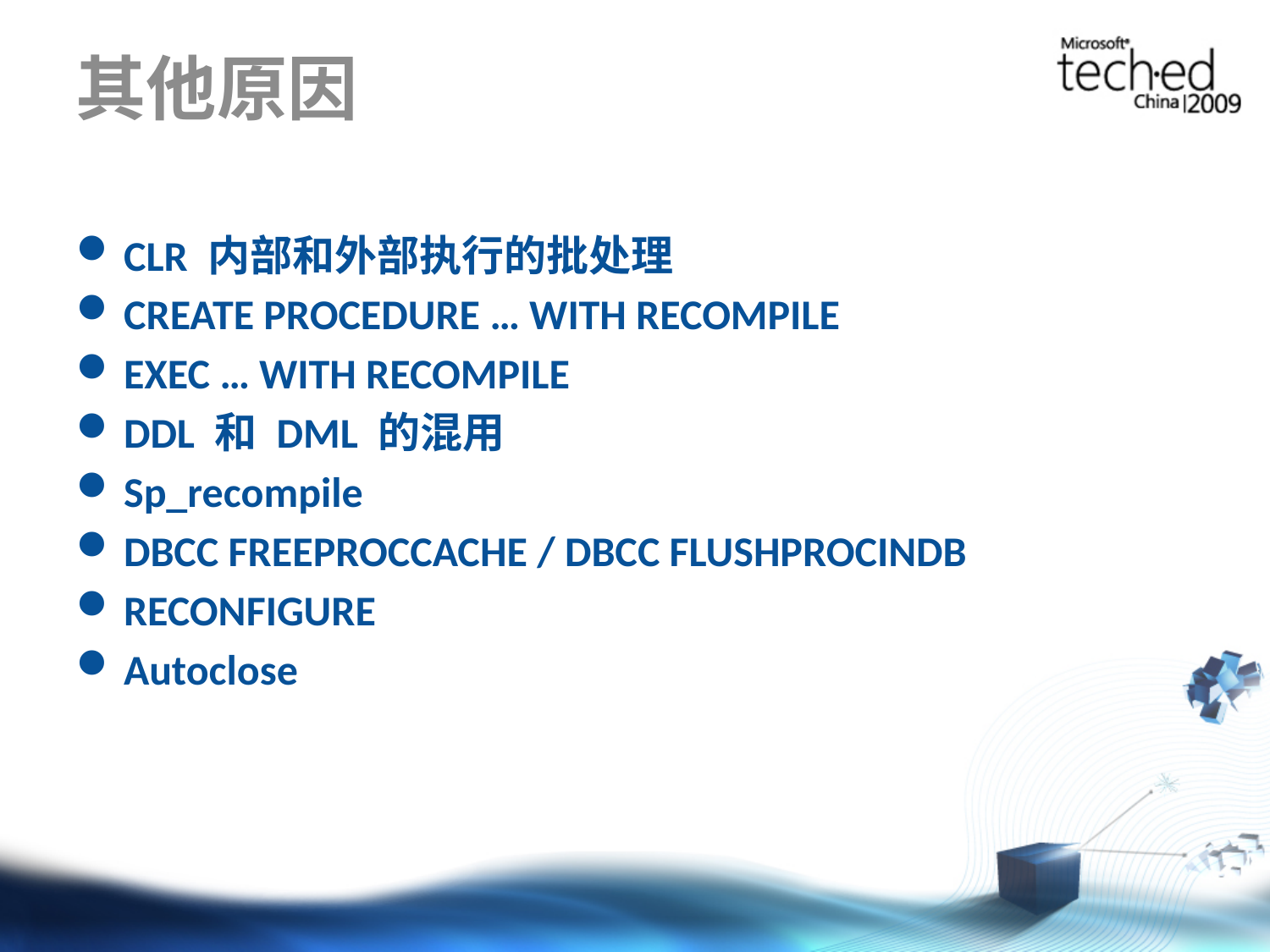

# 其他原因
CLR 内部和外部执行的批处理
CREATE PROCEDURE … WITH RECOMPILE
EXEC … WITH RECOMPILE
DDL 和 DML 的混用
Sp_recompile
DBCC FREEPROCCACHE / DBCC FLUSHPROCINDB
RECONFIGURE
Autoclose